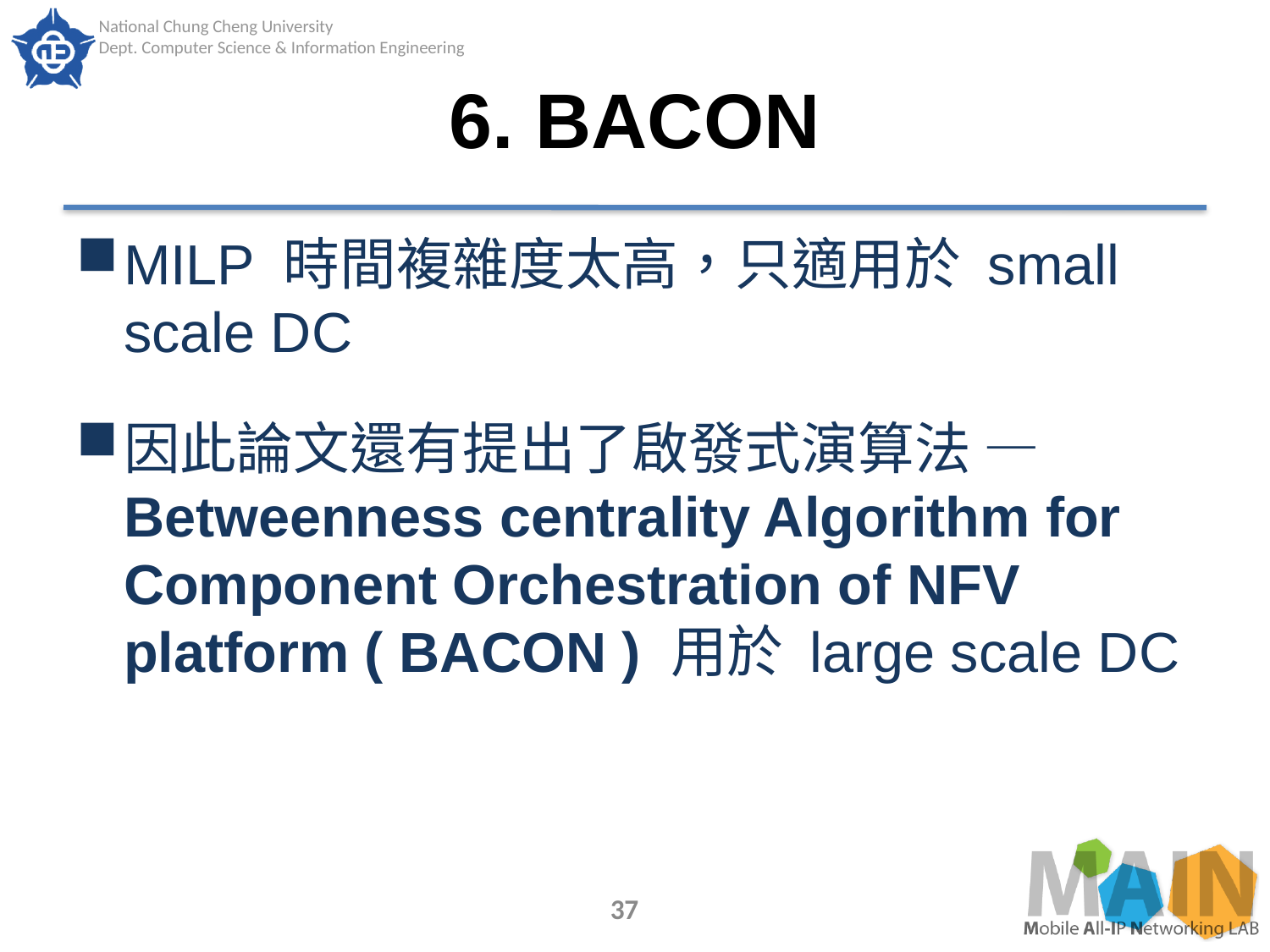

# 6. BACON
MILP 時間複雜度太高，只適用於 small scale DC
因此論文還有提出了啟發式演算法 — Betweenness centrality Algorithm for Component Orchestration of NFV platform ( BACON ) 用於 large scale DC
37